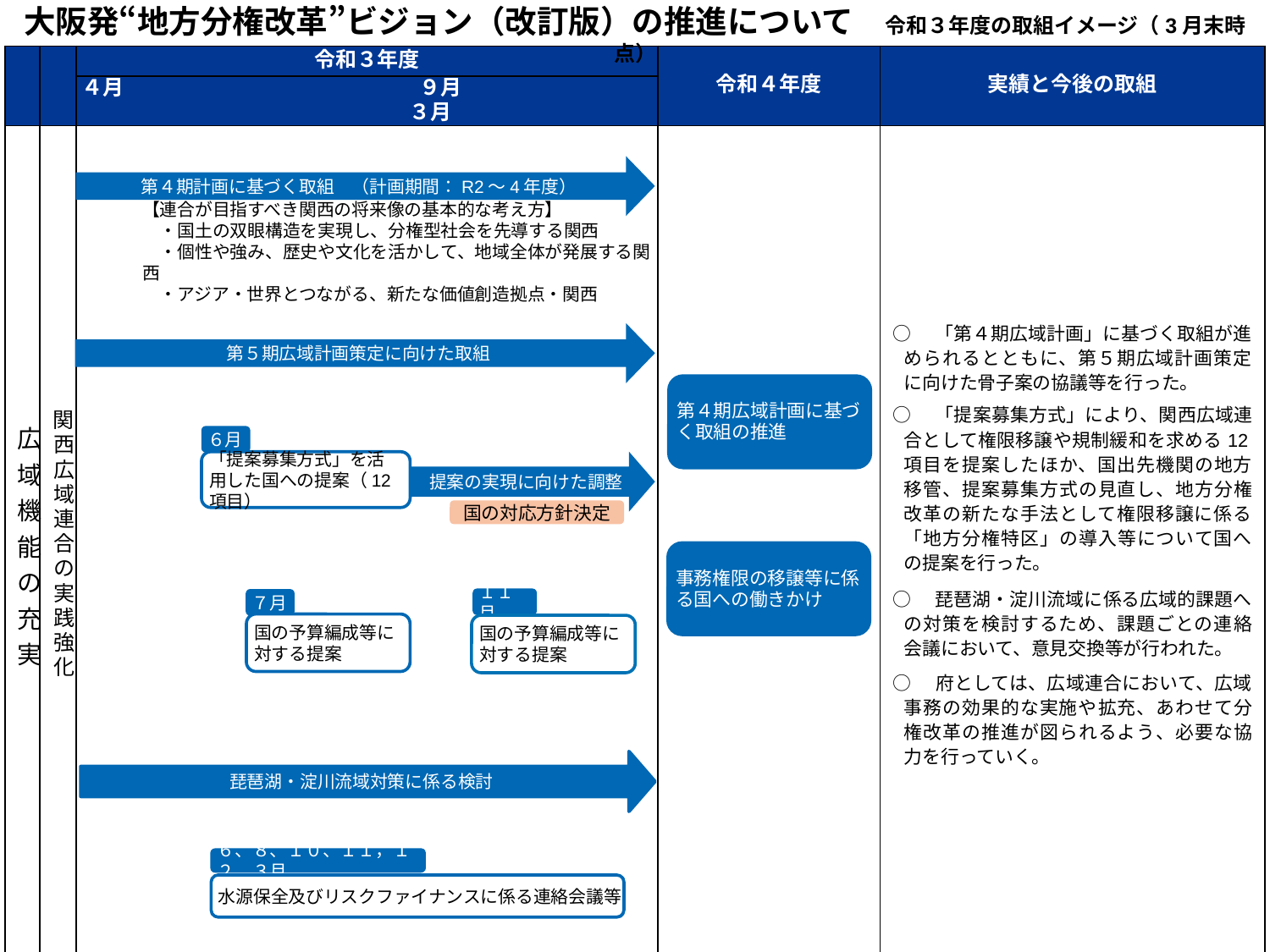

大阪発“地方分権改革”ビジョン（改訂版）の推進について　令和３年度の取組イメージ（3月末時点）
|  |  | 令和３年度 | 令和４年度 | 実績と今後の取組 |
| --- | --- | --- | --- | --- |
|  |  | ４月　　　　　　　　　　　　　　９月　　　　　　　　　　　　　　　３月 |  |  |
| 広域機能の充実 | 関西広域連合の実践強化 |  |  | ○　「第４期広域計画」に基づく取組が進められるとともに、第５期広域計画策定に向けた骨子案の協議等を行った。 ○　「提案募集方式」により、関西広域連合として権限移譲や規制緩和を求める12項目を提案したほか、国出先機関の地方移管、提案募集方式の見直し、地方分権改革の新たな手法として権限移譲に係る「地方分権特区」の導入等について国への提案を行った。 ○　琵琶湖・淀川流域に係る広域的課題への対策を検討するため、課題ごとの連絡会議において、意見交換等が行われた。 ○　府としては、広域連合において、広域事務の効果的な実施や拡充、あわせて分権改革の推進が図られるよう、必要な協力を行っていく。 |
第４期計画に基づく取組　（計画期間：R2～4年度）
【連合が目指すべき関西の将来像の基本的な考え方】
　・国土の双眼構造を実現し、分権型社会を先導する関西
　・個性や強み、歴史や文化を活かして、地域全体が発展する関西
　・アジア・世界とつながる、新たな価値創造拠点・関西
６月
「提案募集方式」を活用した国への提案（12項目）
提案の実現に向けた調整
１１月
国の予算編成等に対する提案
７月
国の予算編成等に対する提案
琵琶湖・淀川流域対策に係る検討
６、８、１０、１１，１２，３月
水源保全及びリスクファイナンスに係る連絡会議等
国の対応方針決定
第５期広域計画策定に向けた取組
第４期広域計画に基づく取組の推進
事務権限の移譲等に係る国への働きかけ